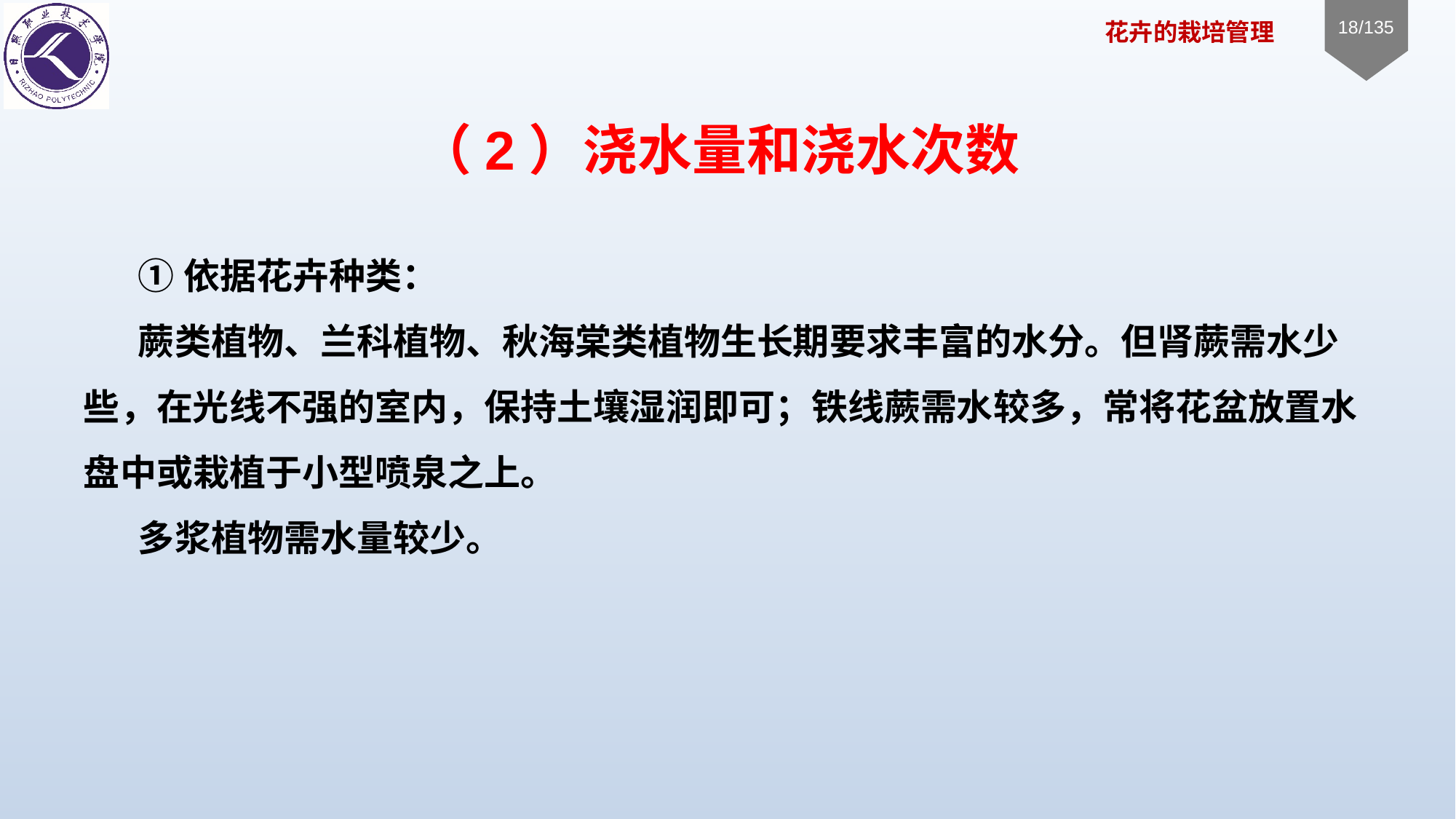

# （2）浇水量和浇水次数
①依据花卉种类：
蕨类植物、兰科植物、秋海棠类植物生长期要求丰富的水分。但肾蕨需水少些，在光线不强的室内，保持土壤湿润即可；铁线蕨需水较多，常将花盆放置水盘中或栽植于小型喷泉之上。
多浆植物需水量较少。